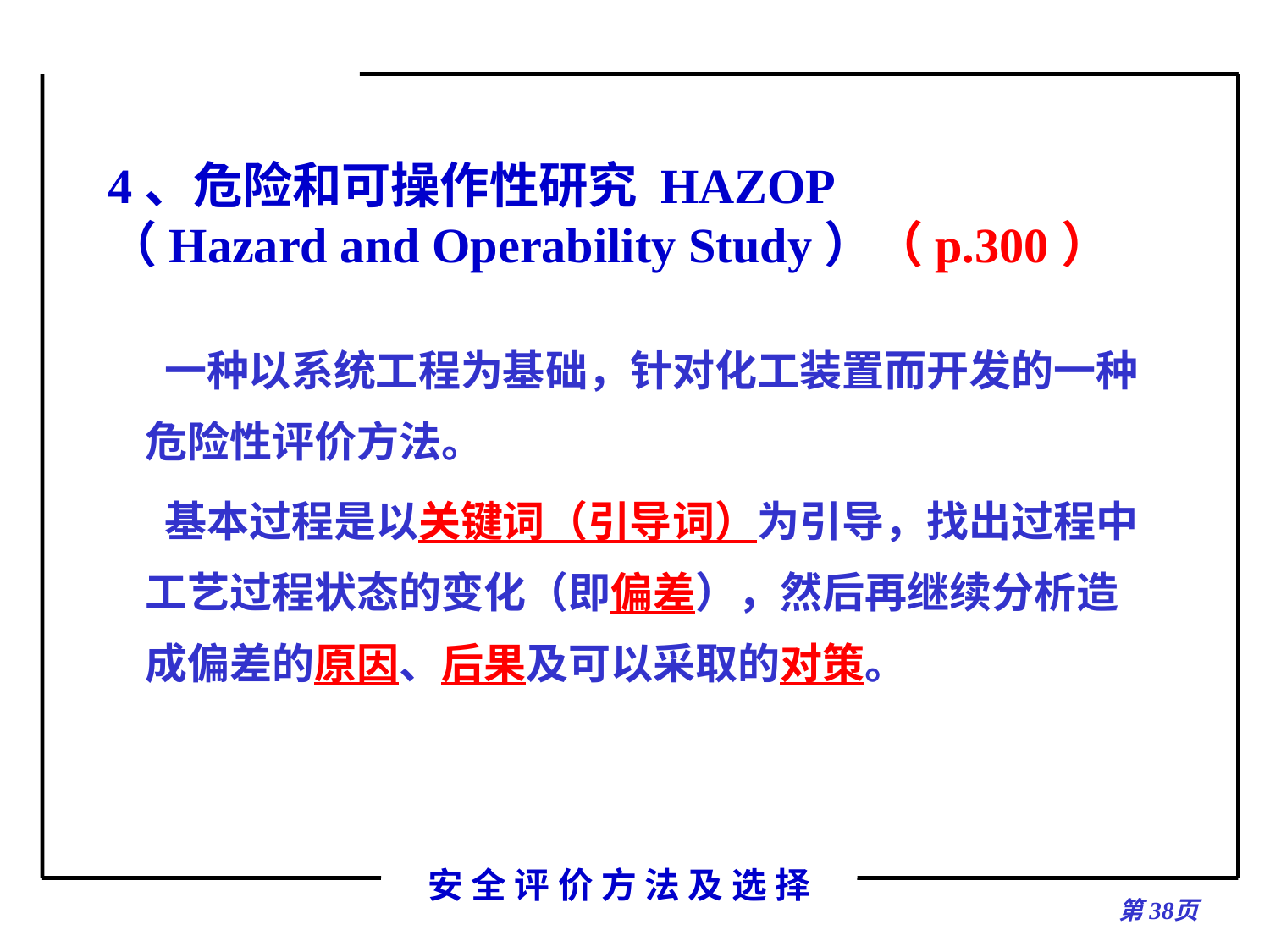

# 4、危险和可操作性研究 HAZOP （Hazard and Operability Study）（p.300）
      一种以系统工程为基础，针对化工装置而开发的一种危险性评价方法。
      基本过程是以关键词（引导词）为引导，找出过程中工艺过程状态的变化（即偏差），然后再继续分析造成偏差的原因、后果及可以采取的对策。
第38页